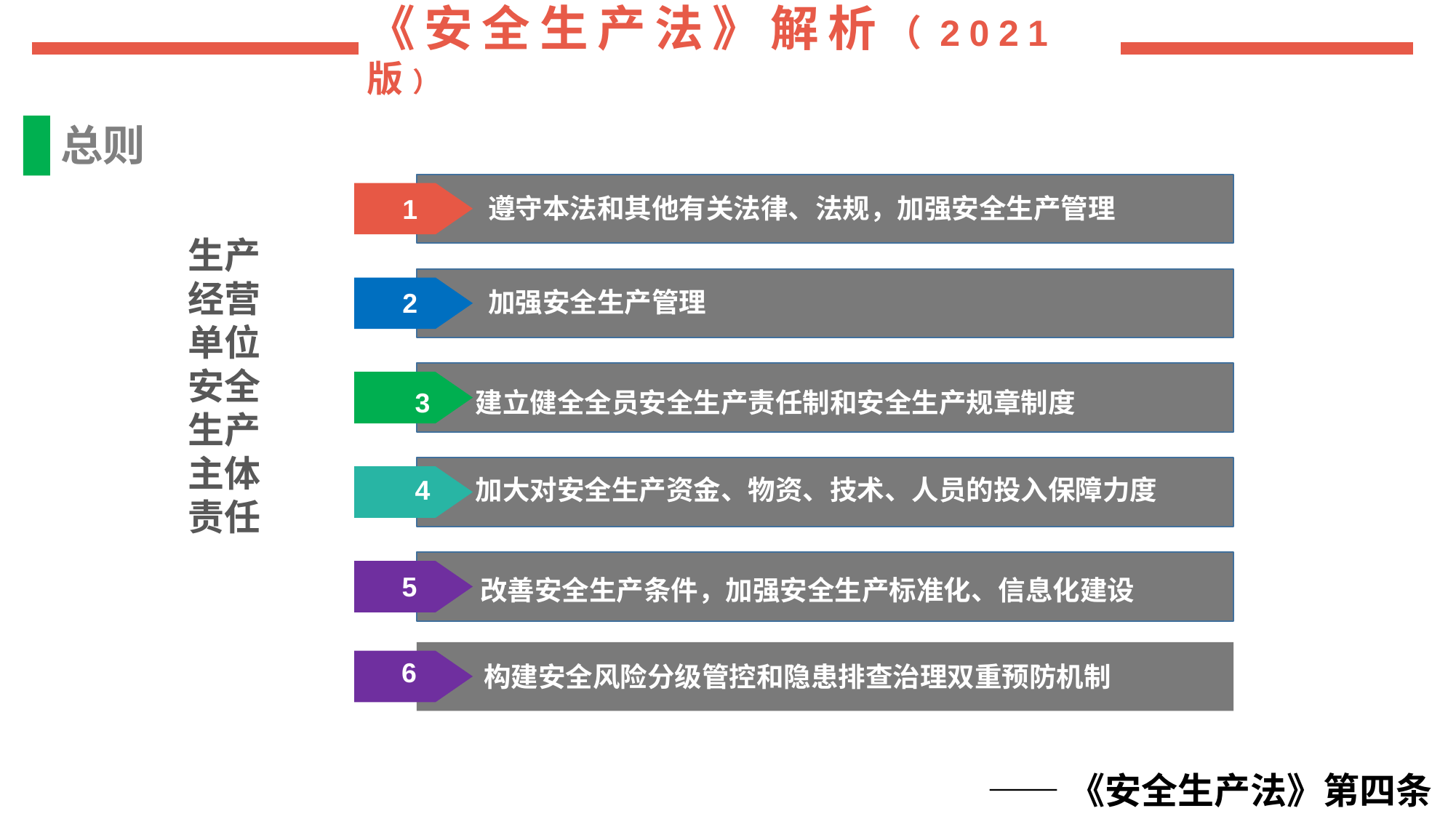

总则

遵守本法和其他有关法律、法规，加强安全生产管理
1
生产经营单位安全生产主体责任

加强安全生产管理
2

3	建立健全全员安全生产责任制和安全生产规章制度

4	加大对安全生产资金、物资、技术、人员的投入保障力度

5
改善安全生产条件，加强安全生产标准化、信息化建设

构建安全风险分级管控和隐患排查治理双重预防机制
6
——《安全生产法》第四条